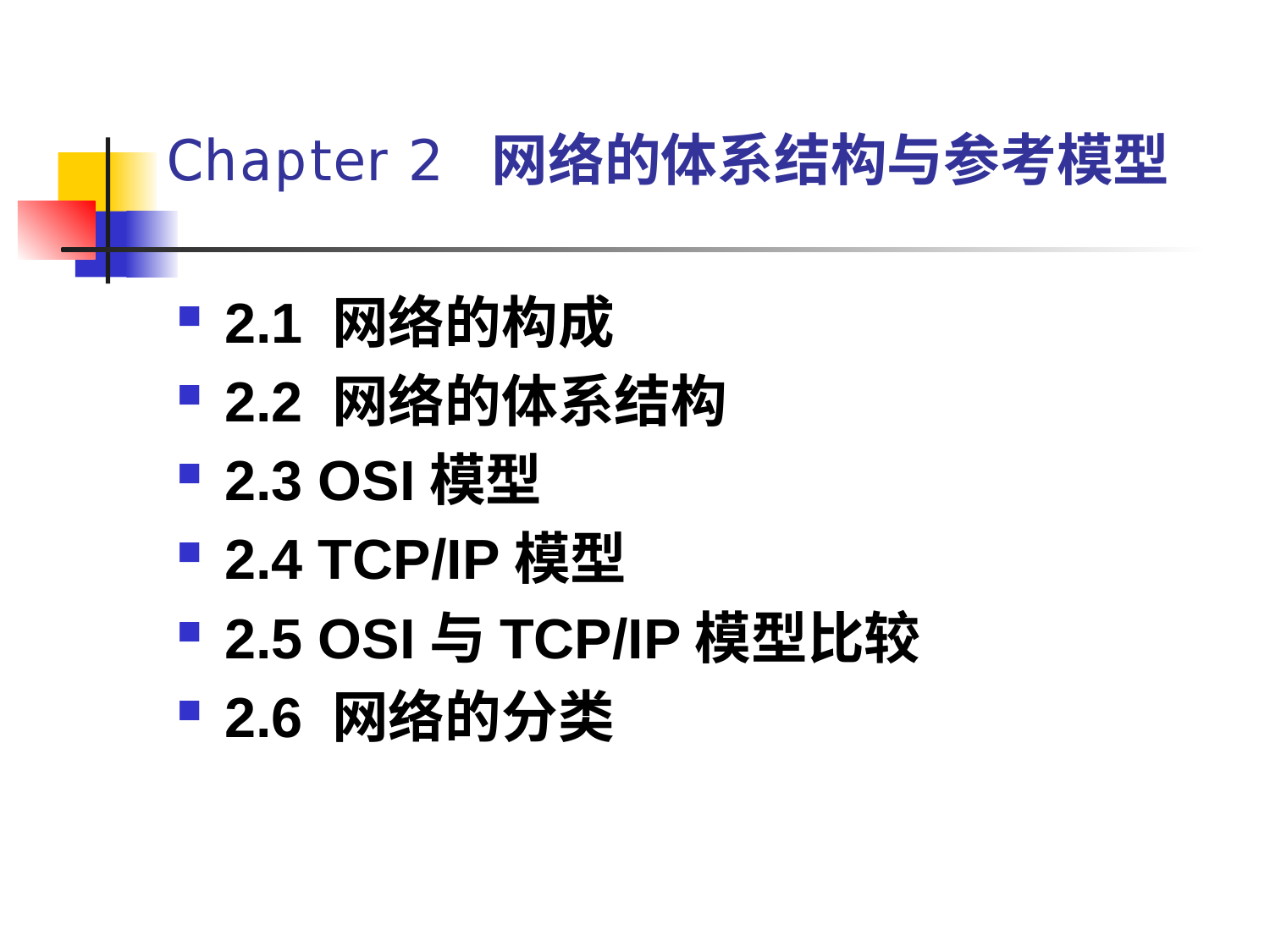

# Chapter 2  网络的体系结构与参考模型
2.1 网络的构成
2.2 网络的体系结构
2.3 OSI模型
2.4 TCP/IP模型
2.5 OSI与TCP/IP模型比较
2.6 网络的分类